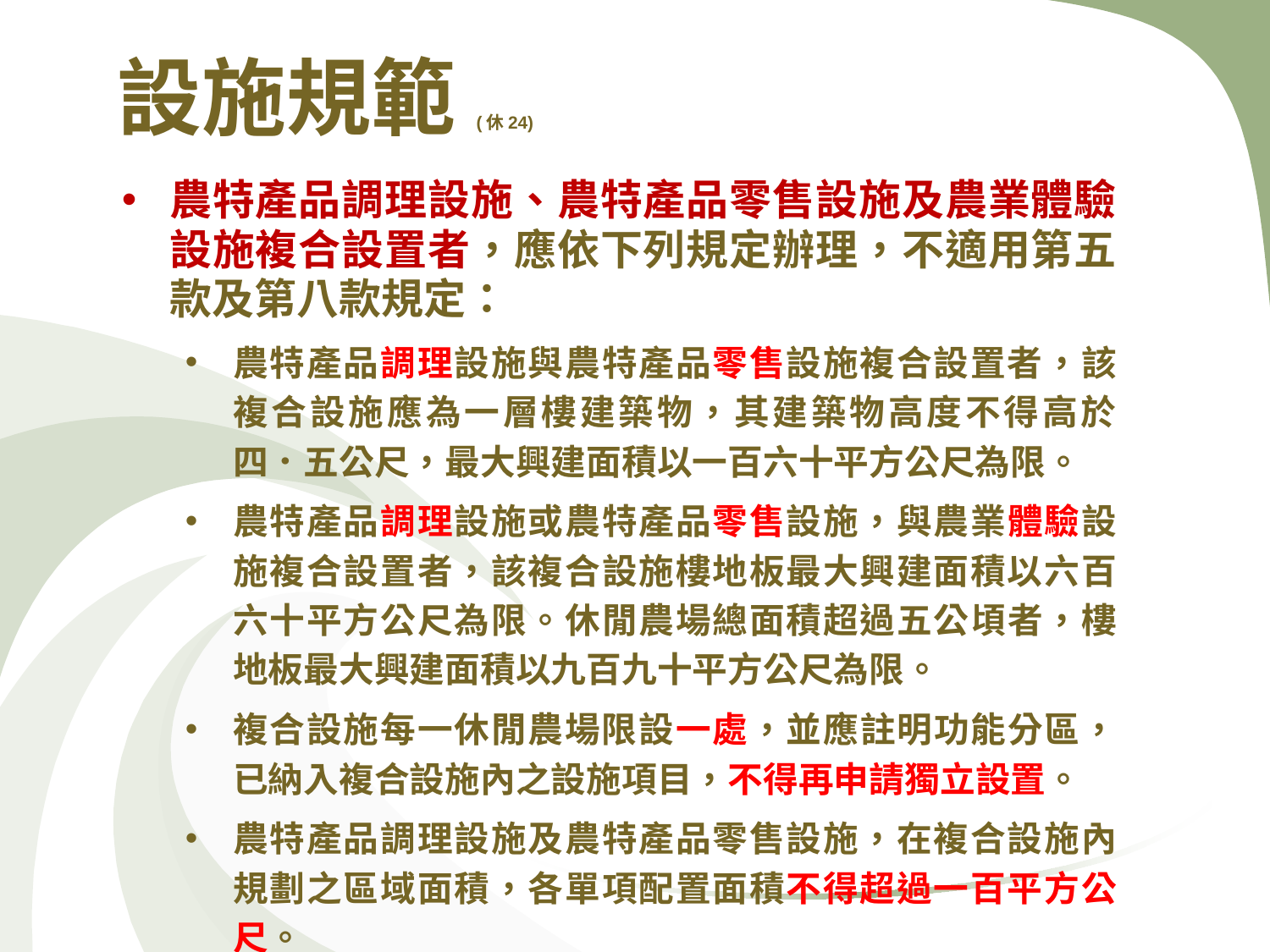

設施規範(休24)
農特產品調理設施、農特產品零售設施及農業體驗設施複合設置者，應依下列規定辦理，不適用第五款及第八款規定：
農特產品調理設施與農特產品零售設施複合設置者，該複合設施應為一層樓建築物，其建築物高度不得高於四．五公尺，最大興建面積以一百六十平方公尺為限。
農特產品調理設施或農特產品零售設施，與農業體驗設施複合設置者，該複合設施樓地板最大興建面積以六百六十平方公尺為限。休閒農場總面積超過五公頃者，樓地板最大興建面積以九百九十平方公尺為限。
複合設施每一休閒農場限設一處，並應註明功能分區，已納入複合設施內之設施項目，不得再申請獨立設置。
農特產品調理設施及農特產品零售設施，在複合設施內規劃之區域面積，各單項配置面積不得超過一百平方公尺。